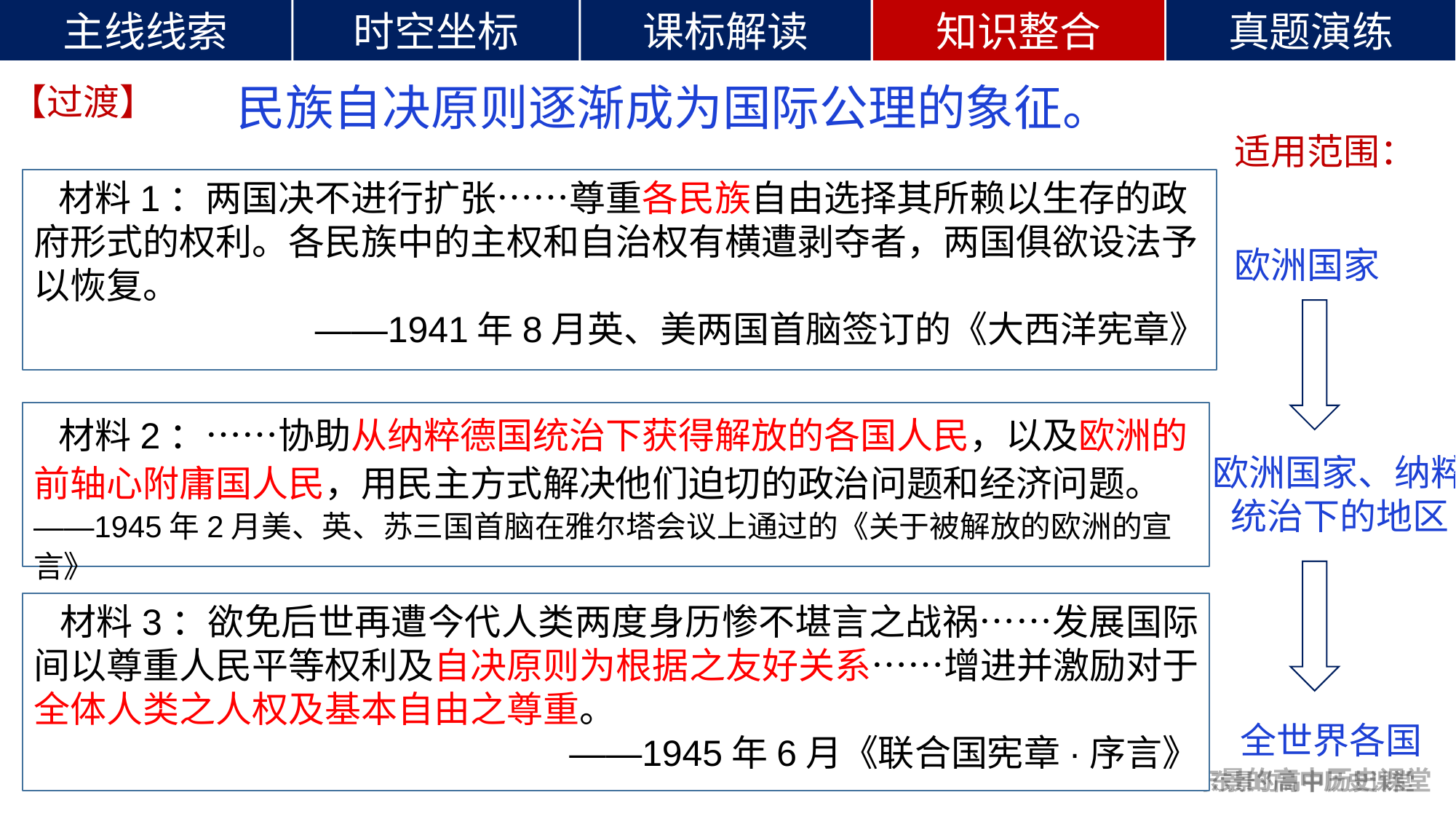

【过渡】
民族自决原则逐渐成为国际公理的象征。
适用范围：
  材料1：两国决不进行扩张……尊重各民族自由选择其所赖以生存的政府形式的权利。各民族中的主权和自治权有横遭剥夺者，两国俱欲设法予以恢复。
——1941年8月英、美两国首脑签订的《大西洋宪章》
欧洲国家

欧洲国家、纳粹统治下的地区
  材料2：……协助从纳粹德国统治下获得解放的各国人民，以及欧洲的前轴心附庸国人民，用民主方式解决他们迫切的政治问题和经济问题。
——1945年2月美、英、苏三国首脑在雅尔塔会议上通过的《关于被解放的欧洲的宣言》

全世界各国
  材料3：欲免后世再遭今代人类两度身历惨不堪言之战祸……发展国际间以尊重人民平等权利及自决原则为根据之友好关系……增进并激励对于全体人类之人权及基本自由之尊重。
——1945年6月《联合国宪章·序言》